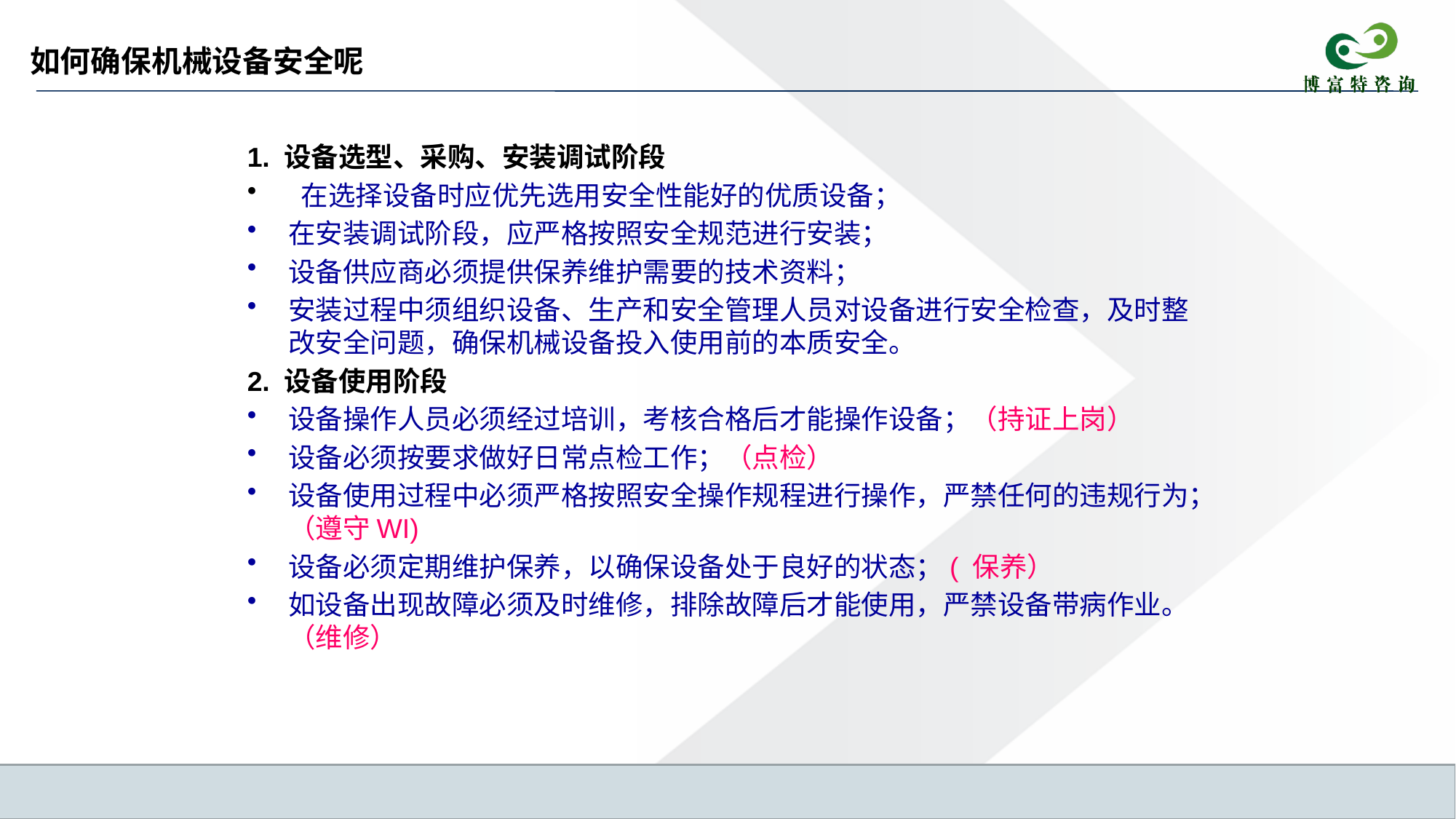

# 如何确保机械设备安全呢
1. 设备选型、采购、安装调试阶段
 在选择设备时应优先选用安全性能好的优质设备；
在安装调试阶段，应严格按照安全规范进行安装；
设备供应商必须提供保养维护需要的技术资料；
安装过程中须组织设备、生产和安全管理人员对设备进行安全检查，及时整改安全问题，确保机械设备投入使用前的本质安全。
2. 设备使用阶段
设备操作人员必须经过培训，考核合格后才能操作设备；（持证上岗）
设备必须按要求做好日常点检工作；（点检）
设备使用过程中必须严格按照安全操作规程进行操作，严禁任何的违规行为；（遵守WI)
设备必须定期维护保养，以确保设备处于良好的状态；( 保养）
如设备出现故障必须及时维修，排除故障后才能使用，严禁设备带病作业。（维修）